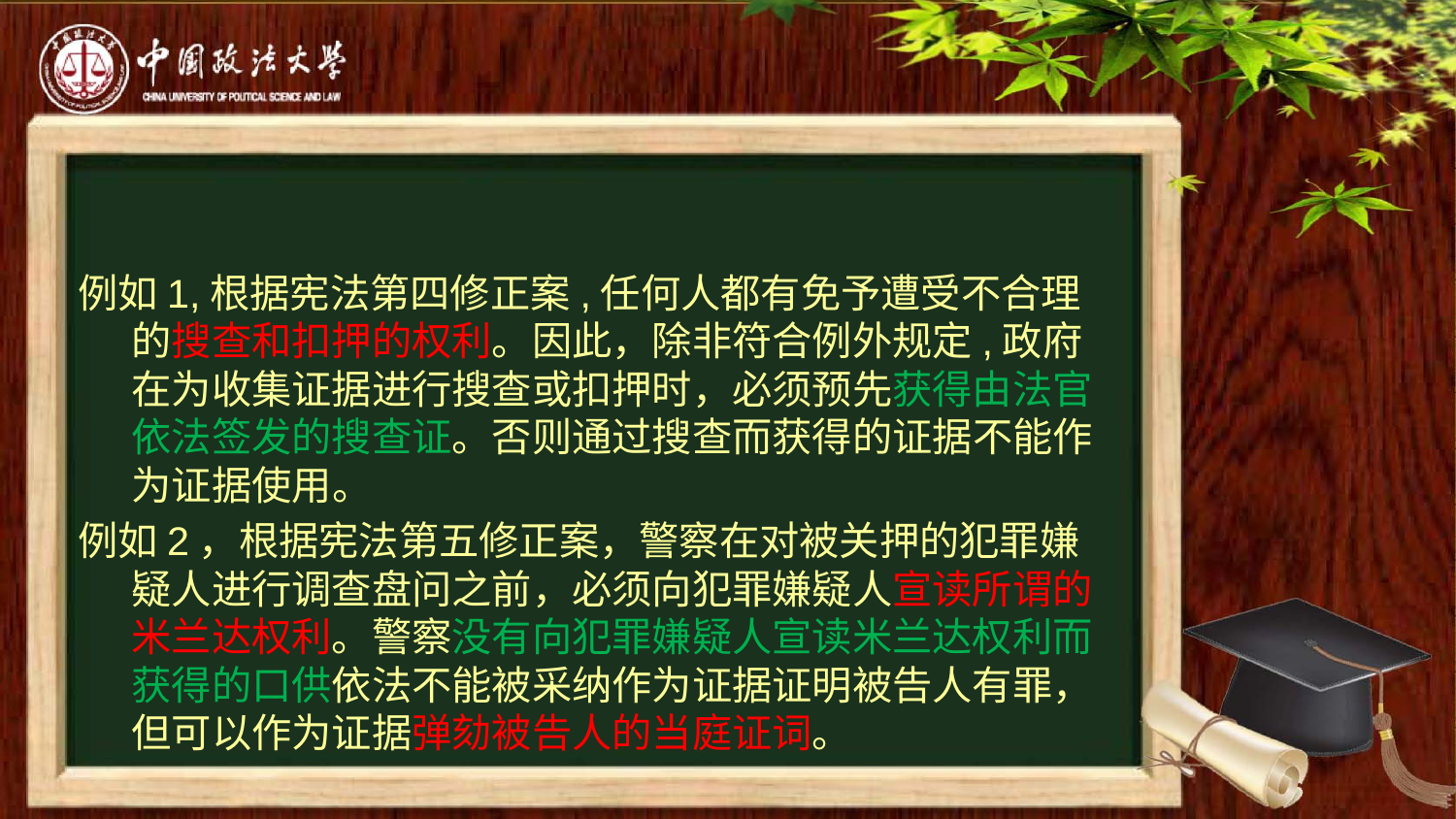

#
例如1,根据宪法第四修正案,任何人都有免予遭受不合理的搜查和扣押的权利。因此，除非符合例外规定,政府在为收集证据进行搜查或扣押时，必须预先获得由法官依法签发的搜查证。否则通过搜查而获得的证据不能作为证据使用。
例如2，根据宪法第五修正案，警察在对被关押的犯罪嫌疑人进行调查盘问之前，必须向犯罪嫌疑人宣读所谓的米兰达权利。警察没有向犯罪嫌疑人宣读米兰达权利而获得的口供依法不能被采纳作为证据证明被告人有罪，但可以作为证据弹劾被告人的当庭证词。